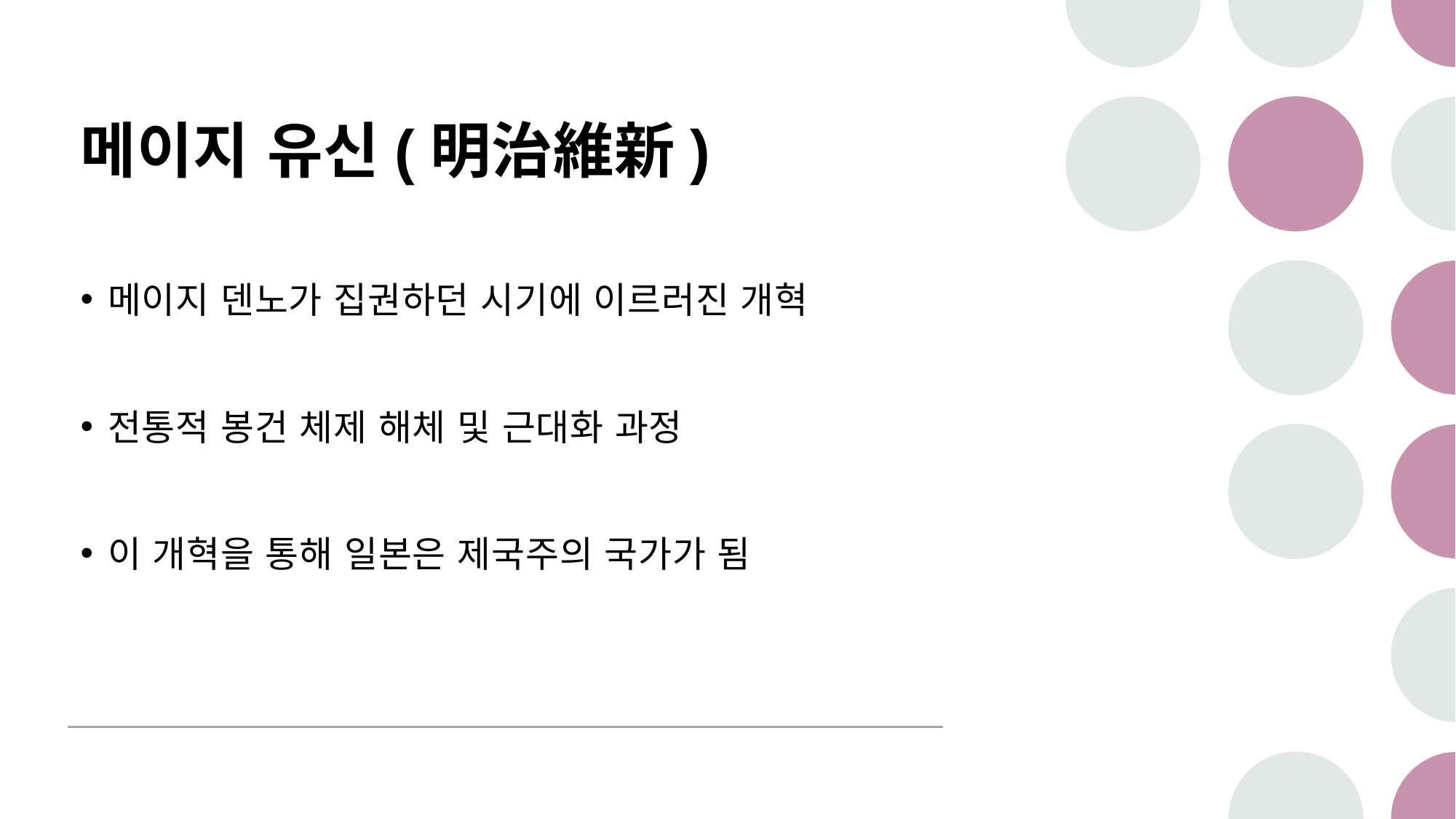

# 메이지 유신(明治維新)
메이지 덴노가 집권하던 시기에 이르러진 개혁

전통적 봉건 체제 해체 및 근대화 과정

이 개혁을 통해 일본은 제국주의 국가가 됨